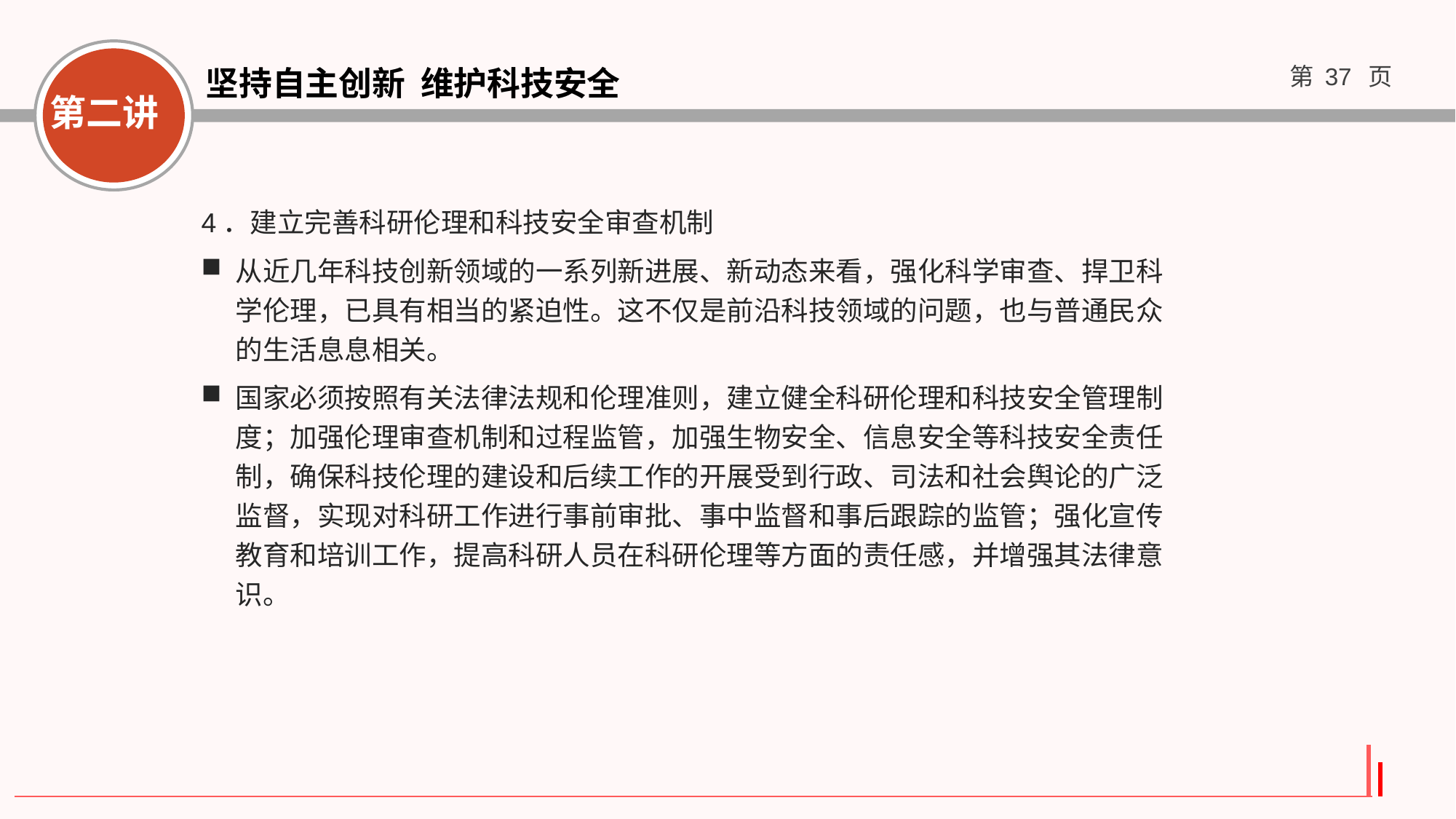

4．建立完善科研伦理和科技安全审查机制
从近几年科技创新领域的一系列新进展、新动态来看，强化科学审查、捍卫科学伦理，已具有相当的紧迫性。这不仅是前沿科技领域的问题，也与普通民众的生活息息相关。
国家必须按照有关法律法规和伦理准则，建立健全科研伦理和科技安全管理制度；加强伦理审查机制和过程监管，加强生物安全、信息安全等科技安全责任制，确保科技伦理的建设和后续工作的开展受到行政、司法和社会舆论的广泛监督，实现对科研工作进行事前审批、事中监督和事后跟踪的监管；强化宣传教育和培训工作，提高科研人员在科研伦理等方面的责任感，并增强其法律意识。